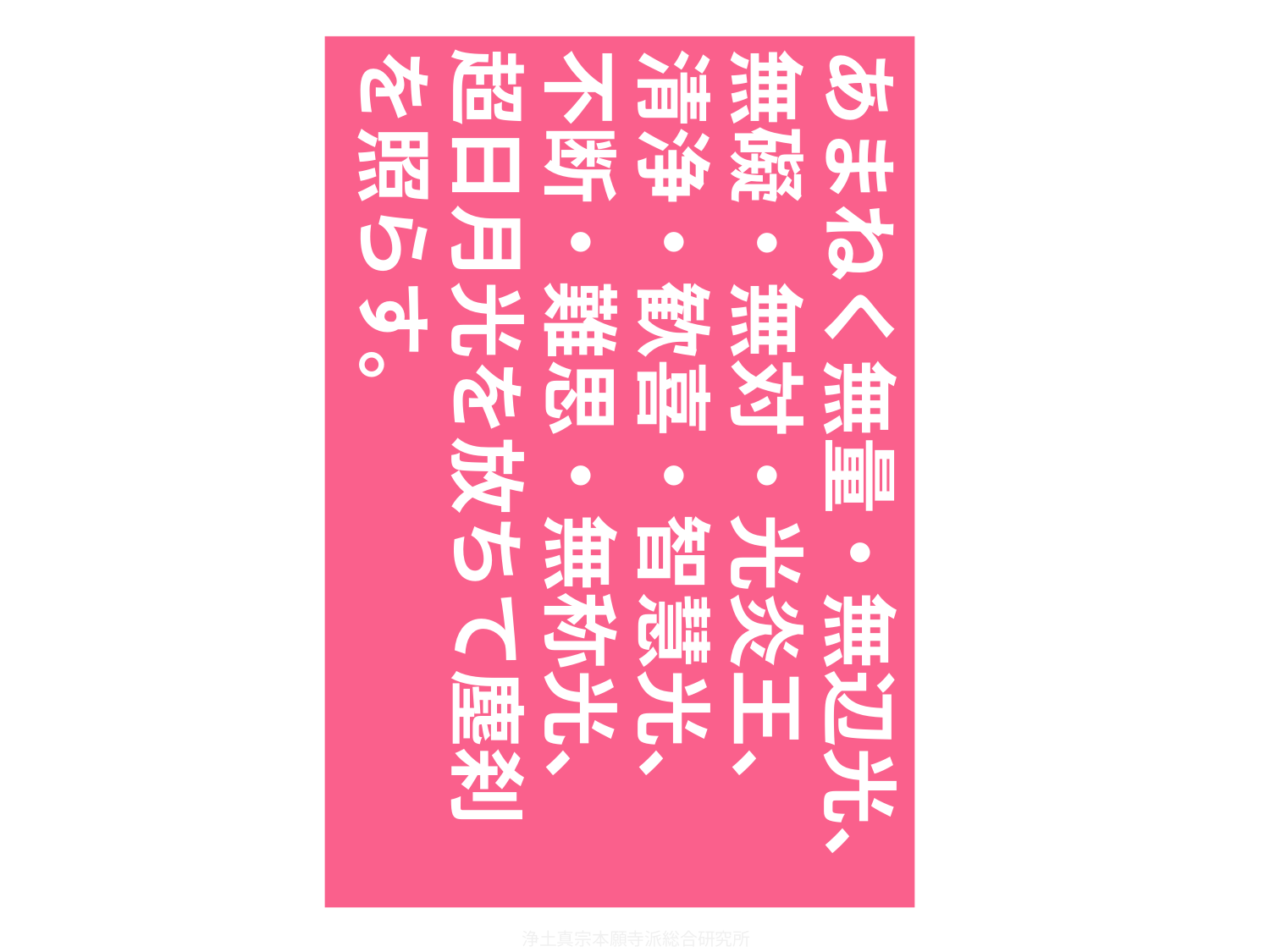

あまねく無量・無辺光、無礙・無対・光炎王、
清浄・歓喜・智慧光、
不断・難思・無称光、
超日月光を放ちて塵刹を照らす。